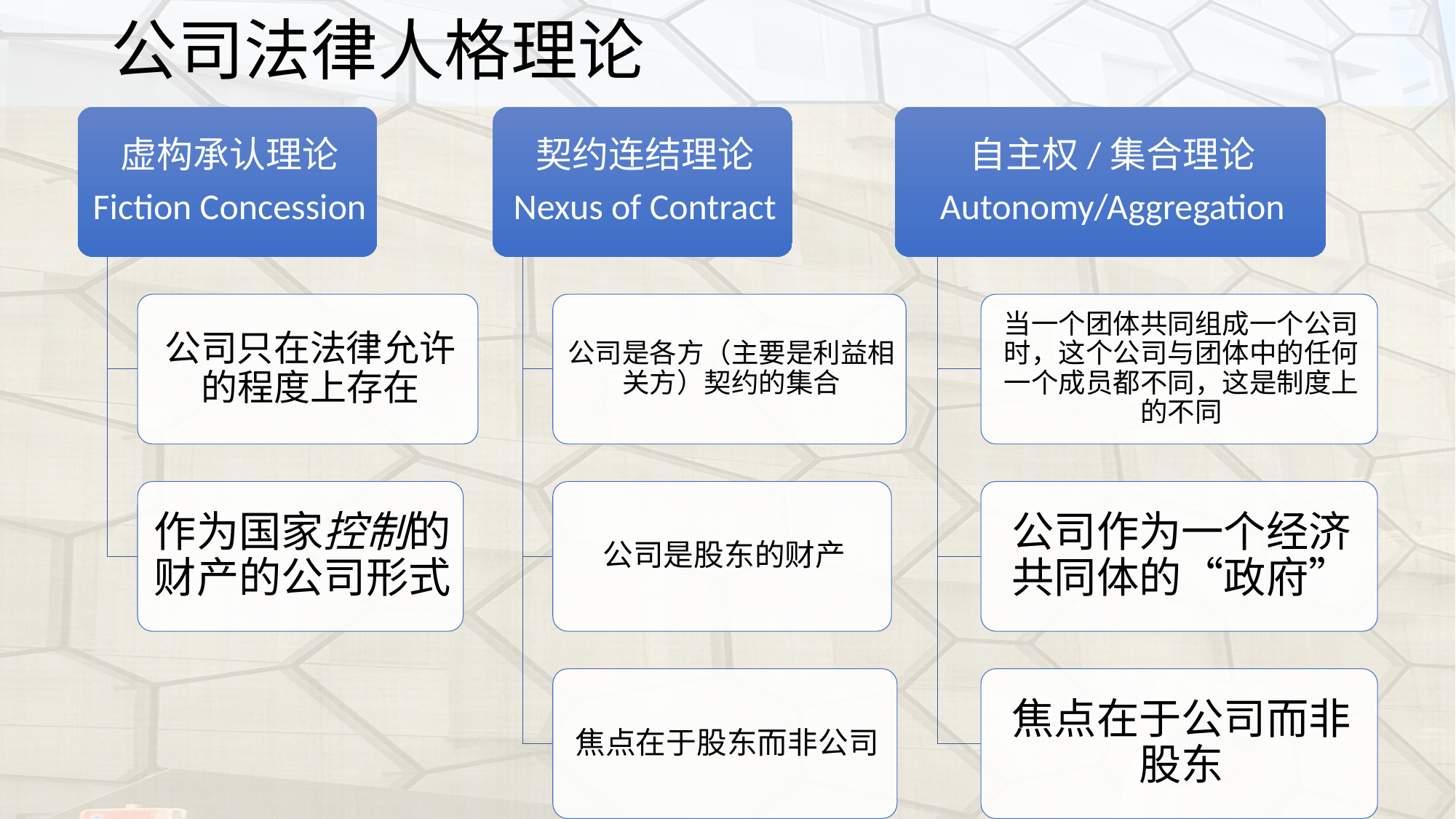

# 公司法律人格理论
虚构承认理论
Fiction Concession
公司只在法律允许的程度上存在
作为国家控制的财产的公司形式
契约连结理论
Nexus of Contract
公司是各方（主要是利益相关方）契约的集合
公司是股东的财产
焦点在于股东而非公司
自主权/集合理论
Autonomy/Aggregation
当一个团体共同组成一个公司时，这个公司与团体中的任何一个成员都不同，这是制度上的不同
公司作为一个经济共同体的“政府”
焦点在于公司而非股东